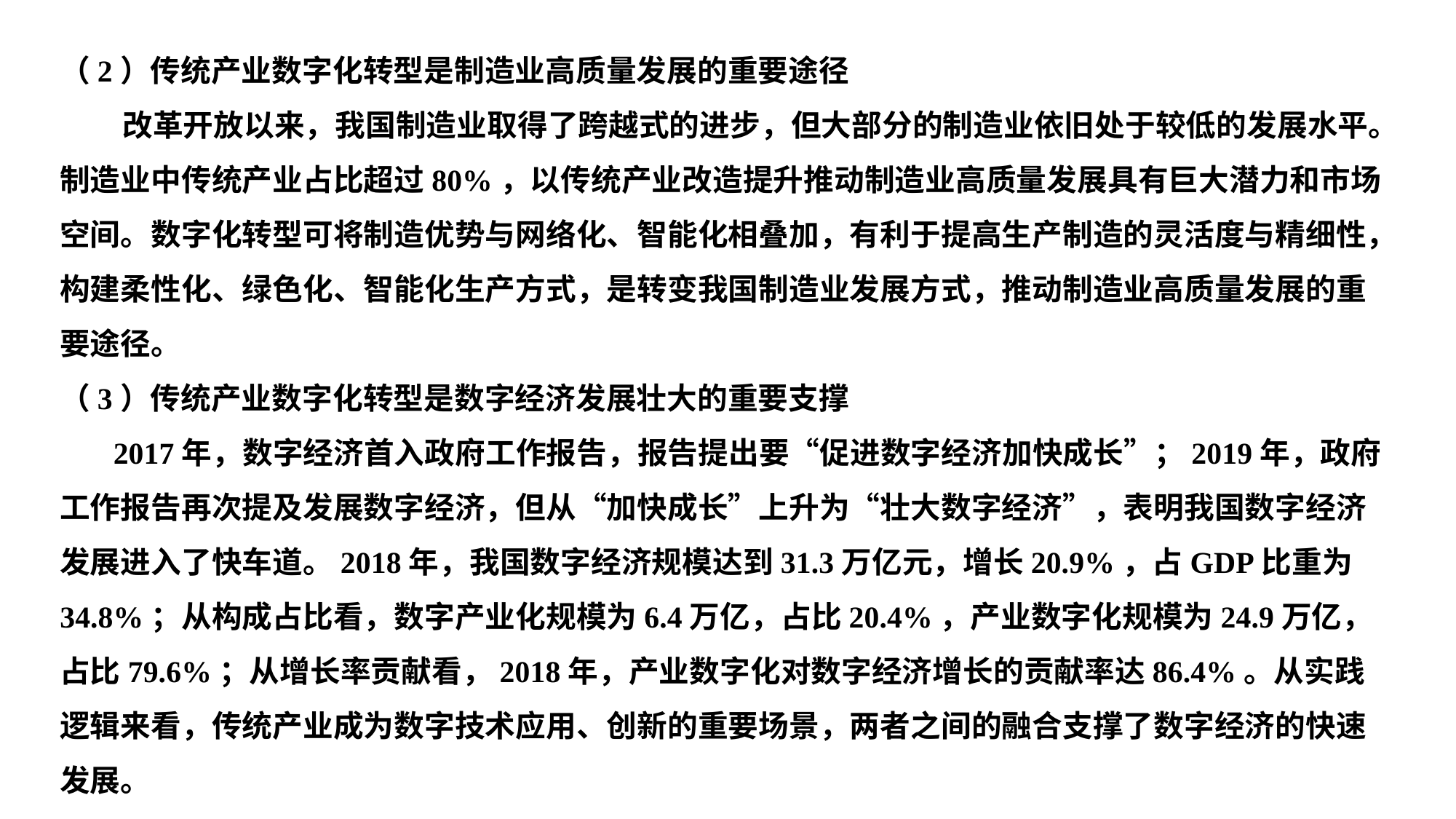

（2）传统产业数字化转型是制造业高质量发展的重要途径
        改革开放以来，我国制造业取得了跨越式的进步，但大部分的制造业依旧处于较低的发展水平。制造业中传统产业占比超过80%，以传统产业改造提升推动制造业高质量发展具有巨大潜力和市场空间。数字化转型可将制造优势与网络化、智能化相叠加，有利于提高生产制造的灵活度与精细性，构建柔性化、绿色化、智能化生产方式，是转变我国制造业发展方式，推动制造业高质量发展的重要途径。
（3）传统产业数字化转型是数字经济发展壮大的重要支撑
       2017年，数字经济首入政府工作报告，报告提出要“促进数字经济加快成长”；2019年，政府工作报告再次提及发展数字经济，但从“加快成长”上升为“壮大数字经济”，表明我国数字经济发展进入了快车道。2018年，我国数字经济规模达到31.3万亿元，增长20.9%，占GDP比重为34.8%；从构成占比看，数字产业化规模为6.4万亿，占比20.4%，产业数字化规模为24.9万亿，占比79.6%；从增长率贡献看，2018年，产业数字化对数字经济增长的贡献率达86.4%。从实践逻辑来看，传统产业成为数字技术应用、创新的重要场景，两者之间的融合支撑了数字经济的快速发展。